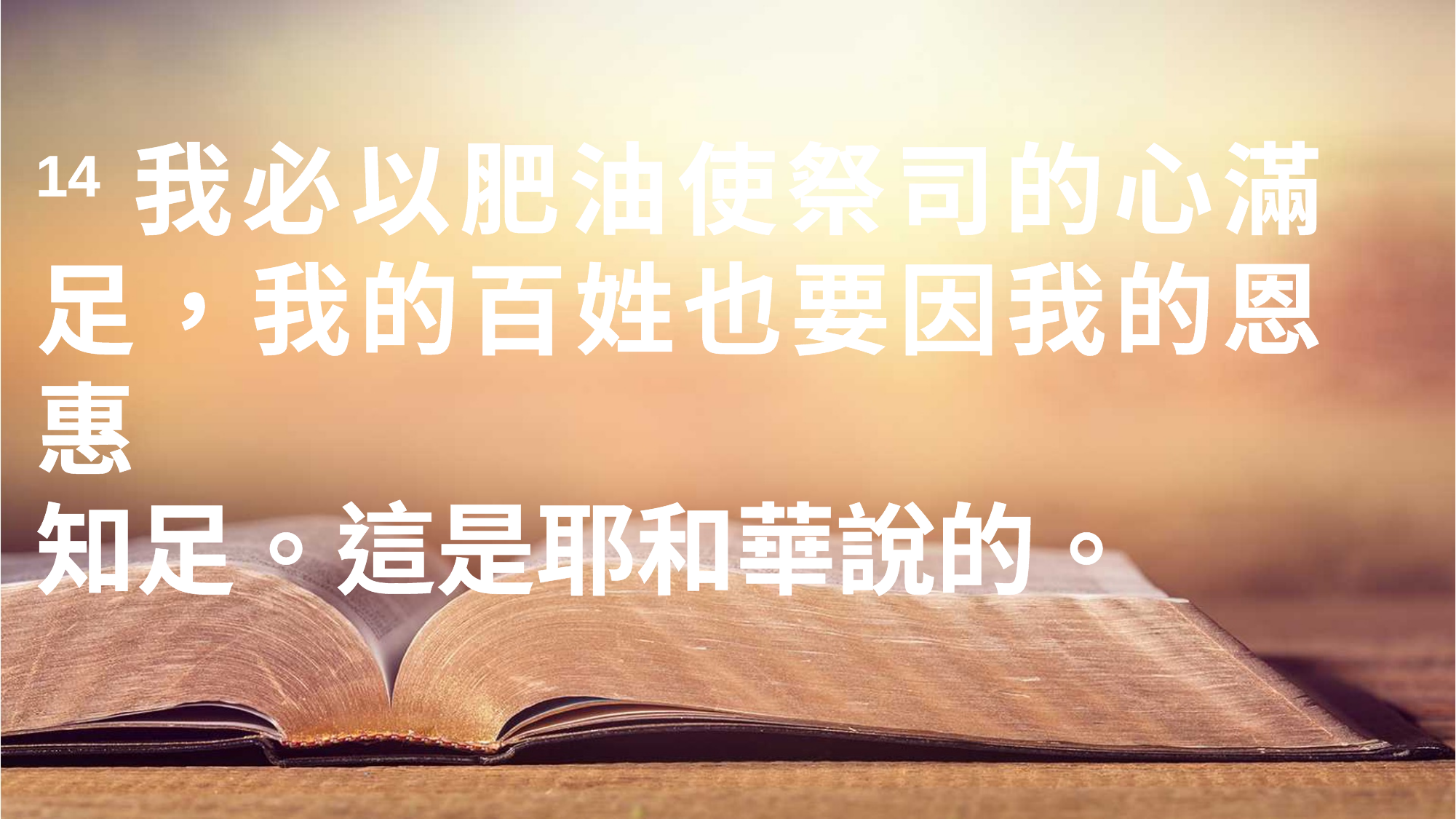

14我必以肥油使祭司的心滿足，我的百姓也要因我的恩惠
知足。這是耶和華說的。